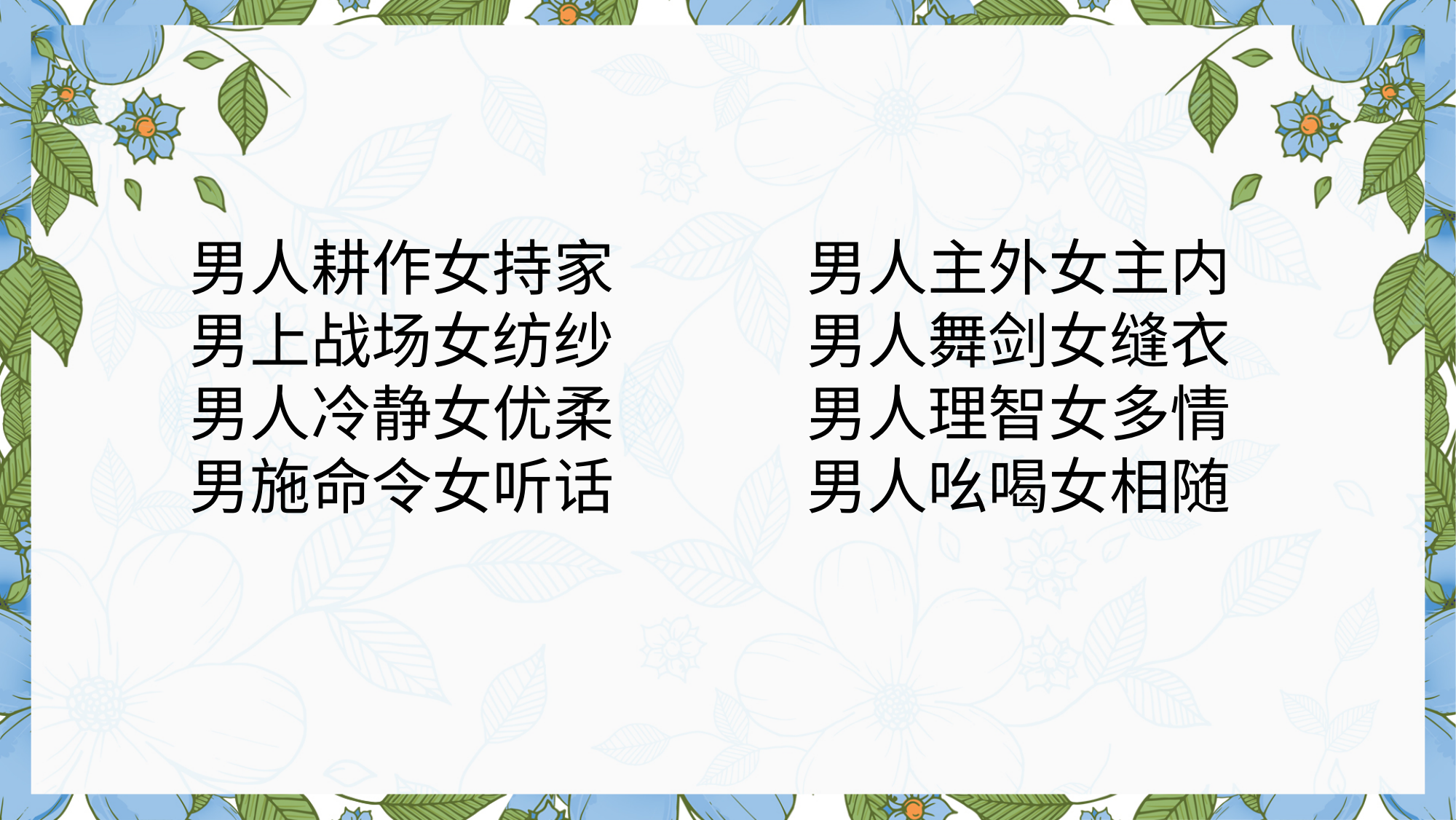

男人耕作女持家 男上战场女纺纱男人冷静女优柔男施命令女听话
男人主外女主内男人舞剑女缝衣男人理智女多情男人吆喝女相随
10